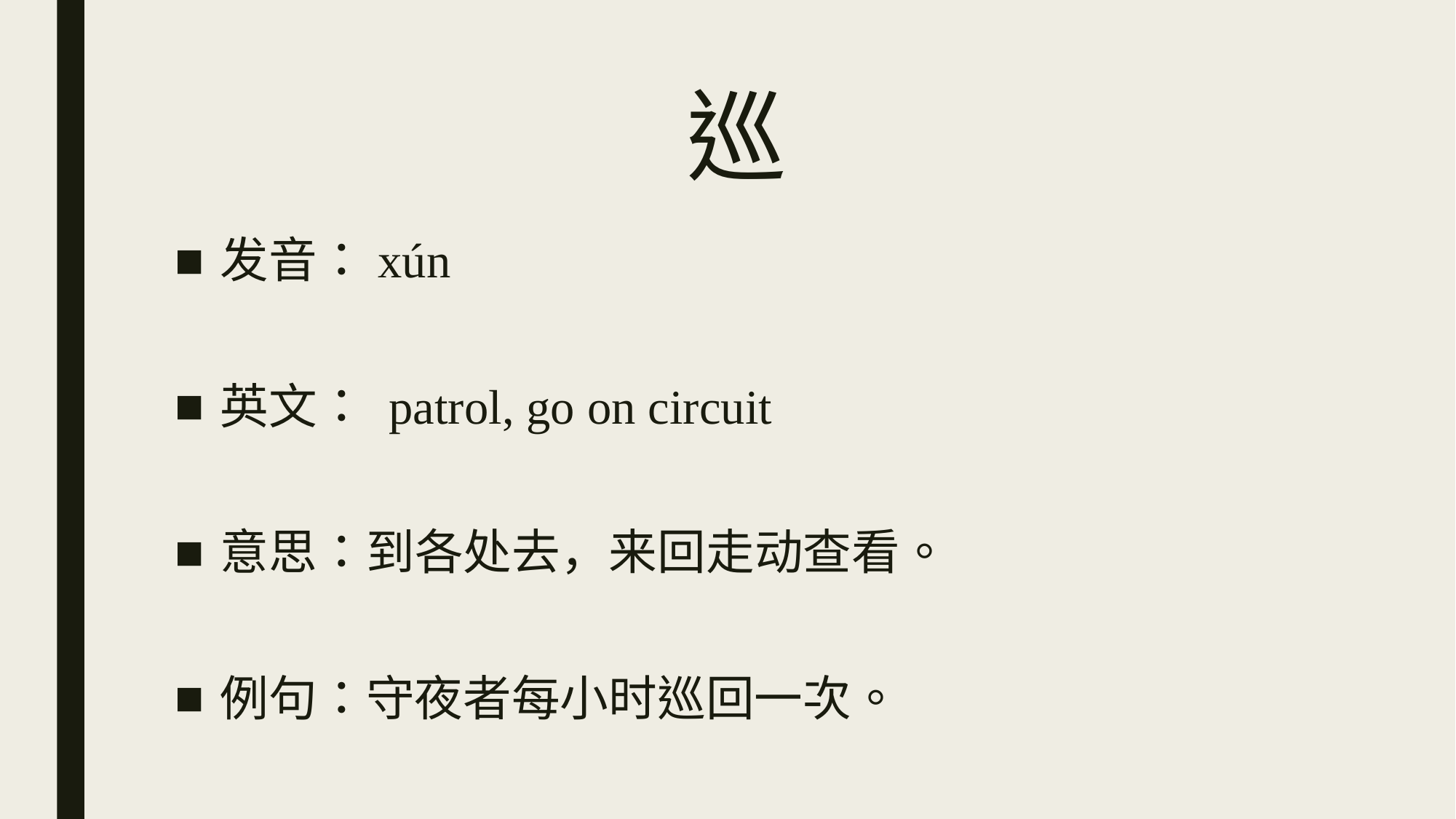

# 巡
发音：xún

英文： patrol, go on circuit

意思：到各处去，来回走动查看。

例句：守夜者每小时巡回一次。